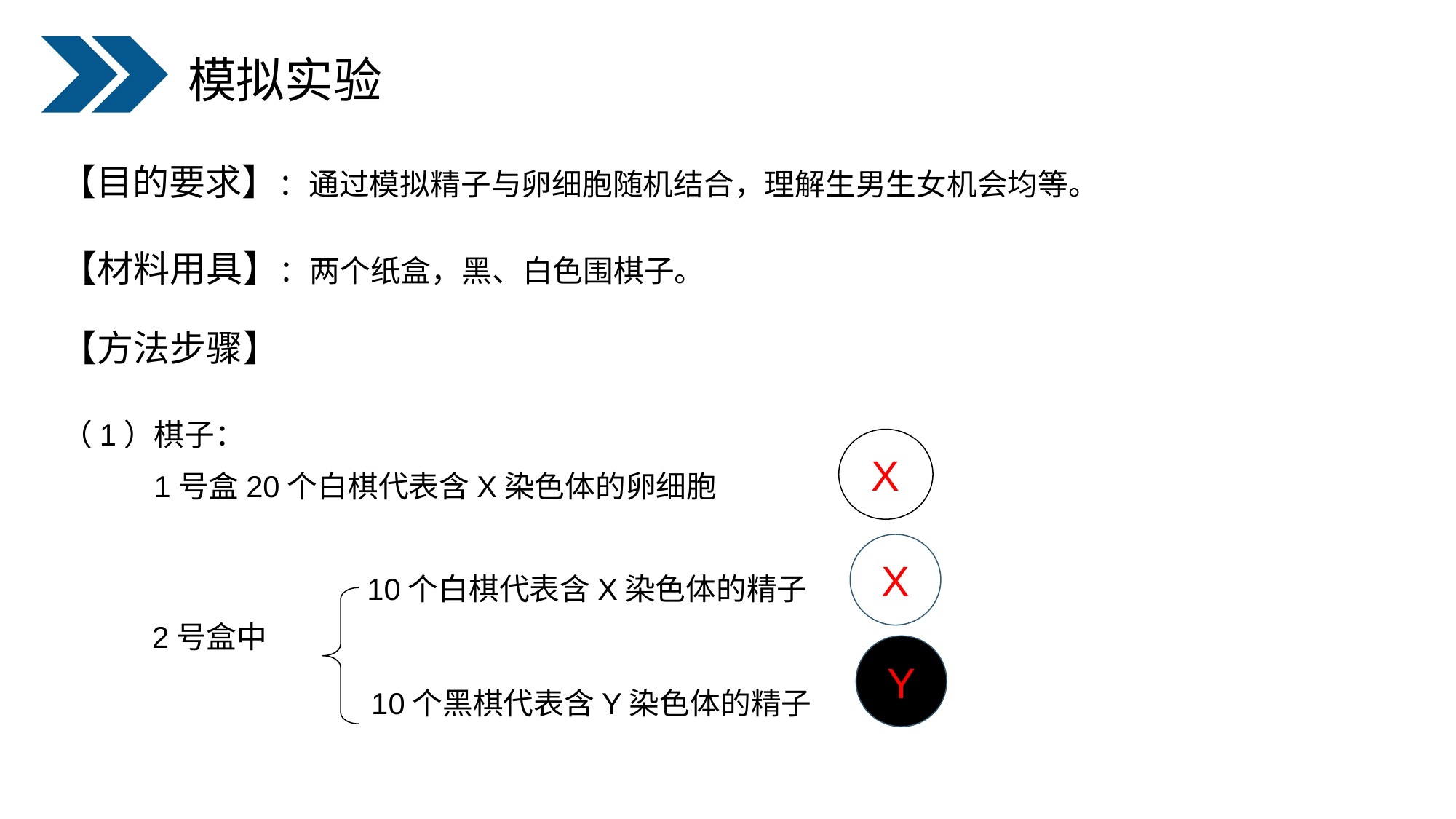

模拟实验

【目的要求】：通过模拟精子与卵细胞随机结合，理解生男生女机会均等。
【材料用具】：两个纸盒，黑、白色围棋子。
【方法步骤】
（1）棋子：
           1号盒20个白棋代表含X染色体的卵细胞
X

X
10个白棋代表含X染色体的精子

2号盒中
Y
10个黑棋代表含Y染色体的精子